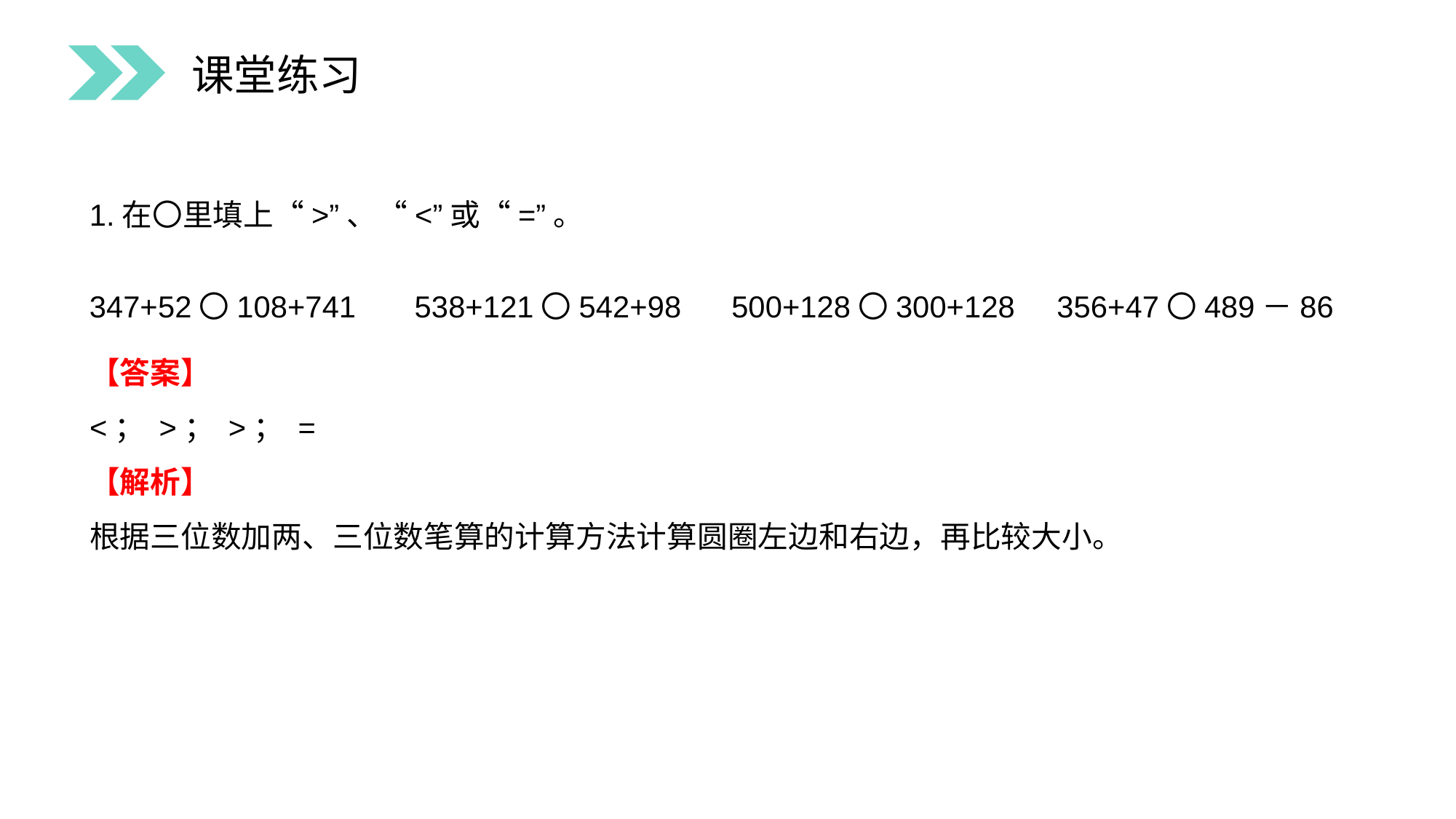

课堂练习
1.在〇里填上“>”、“<”或“=”。
347+52〇108+741       538+121〇542+98      500+128〇300+128     356+47〇489－86
【答案】
<； >； >； =
【解析】
根据三位数加两、三位数笔算的计算方法计算圆圈左边和右边，再比较大小。